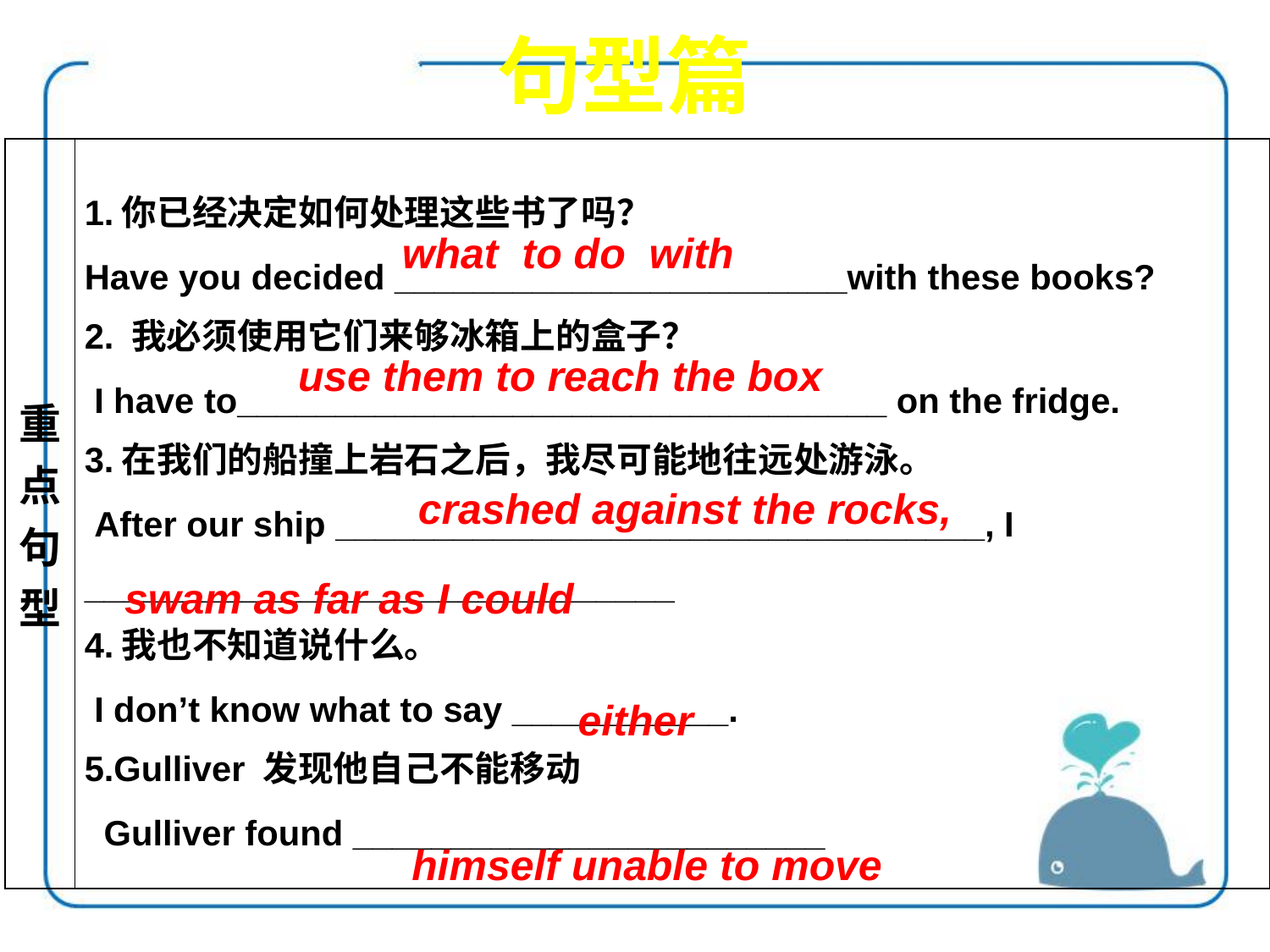

句型篇
| 重点 句型 | 1.你已经决定如何处理这些书了吗？ Have you decided \_\_\_\_\_\_\_\_\_\_\_\_\_\_\_\_\_\_\_\_\_\_\_with these books? 2. 我必须使用它们来够冰箱上的盒子？ I have to\_\_\_\_\_\_\_\_\_\_\_\_\_\_\_\_\_\_\_\_\_\_\_\_\_\_\_\_\_\_\_\_\_ on the fridge. 3.在我们的船撞上岩石之后，我尽可能地往远处游泳。 After our ship \_\_\_\_\_\_\_\_\_\_\_\_\_\_\_\_\_\_\_\_\_\_\_\_\_\_\_\_\_\_\_\_\_, I \_\_\_\_\_\_\_\_\_\_\_\_\_\_\_\_\_\_\_\_\_\_\_\_\_\_\_\_\_\_ 4.我也不知道说什么。 I don’t know what to say \_\_\_\_\_\_\_\_\_\_\_. 5.Gulliver 发现他自己不能移动 Gulliver found \_\_\_\_\_\_\_\_\_\_\_\_\_\_\_\_\_\_\_\_\_\_\_\_ |
| --- | --- |
what  to do  with
use them to reach the box
crashed against the rocks,
swam as far as I could
either
himself unable to move